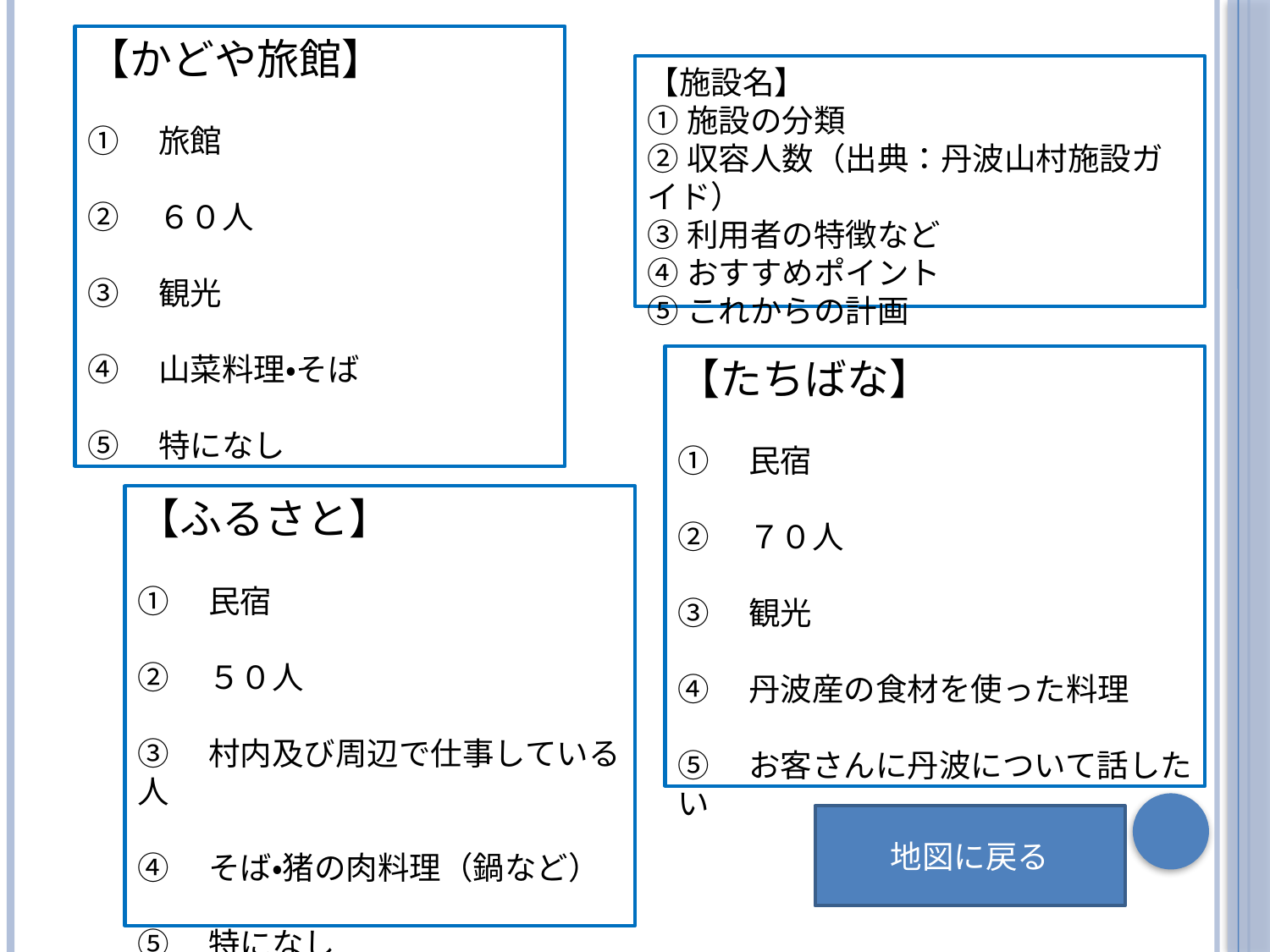

【かどや旅館】

①　旅館

②　６０人

③　観光

④　山菜料理・そば

⑤　特になし

【施設名】
①施設の分類
②収容人数（出典：丹波山村施設ガイド）
③利用者の特徴など
④おすすめポイント
⑤これからの計画

【たちばな】

①　民宿

②　７０人

③　観光

④　丹波産の食材を使った料理

⑤　お客さんに丹波について話したい
【ふるさと】

①　民宿

②　５０人

③　村内及び周辺で仕事している人

④　そば・猪の肉料理（鍋など）

⑤　特になし
地図に戻る